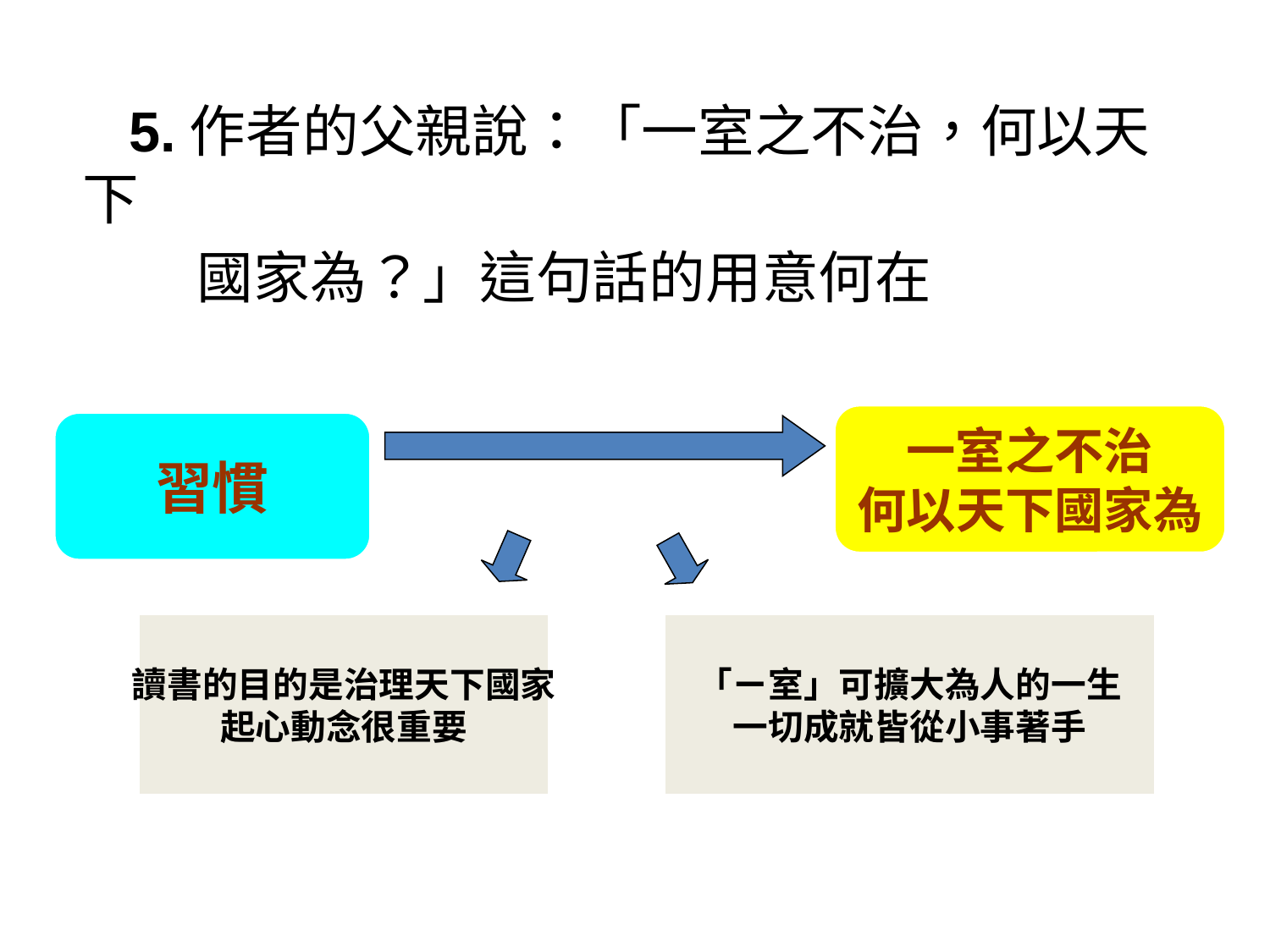

5.作者的父親說：「一室之不治，何以天下
        國家為？」這句話的用意何在

一室之不治
何以天下國家為
習慣

讀書的目的是治理天下國家
起心動念很重要
「ㄧ室」可擴大為人的一生
一切成就皆從小事著手